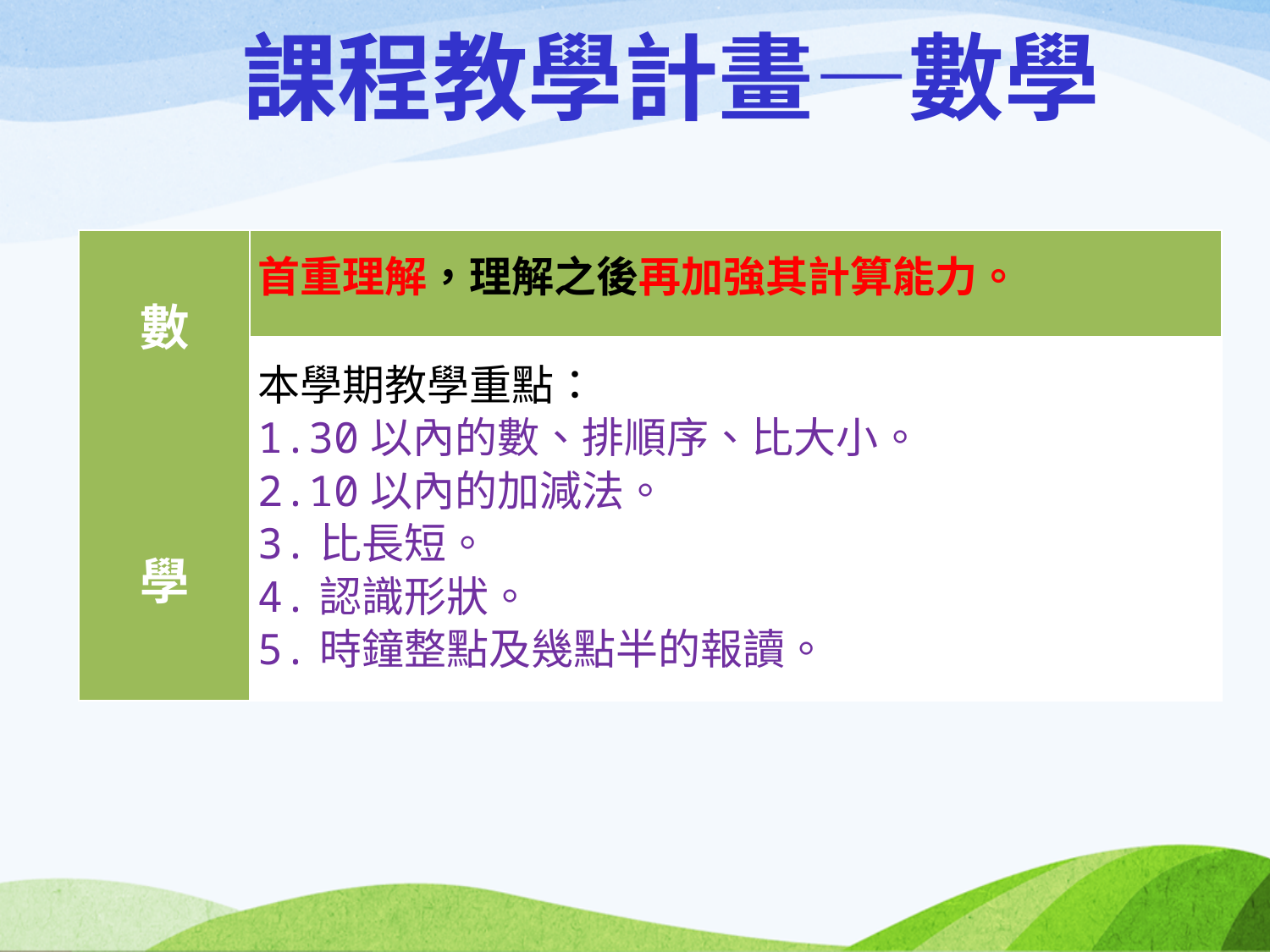

# 課程教學計畫—數學
| 數 學 | 首重理解，理解之後再加強其計算能力。 |
| --- | --- |
|  | 本學期教學重點： 1.30以內的數、排順序、比大小。 2.10以內的加減法。 3.比長短。 4.認識形狀。 5.時鐘整點及幾點半的報讀。 |